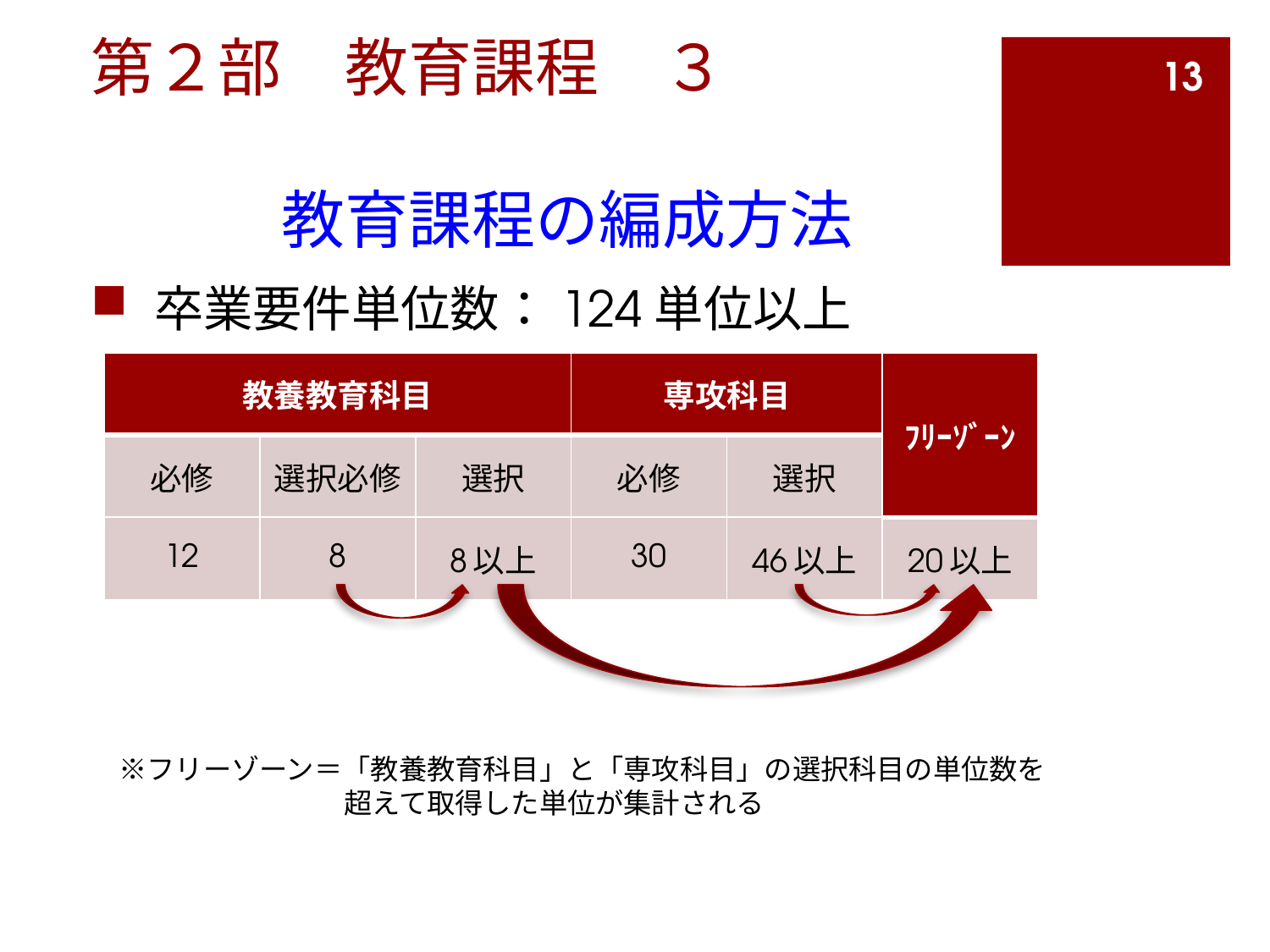

13
第２部　教育課程　３　　　　　　　　　　
　　　教育課程の編成方法
卒業要件単位数：124単位以上

　※フリーゾーン＝「教養教育科目」と「専攻科目」の選択科目の単位数を
　　　　　　　　　超えて取得した単位が集計される

| 教養教育科目 |  |  | 専攻科目 |  | ﾌﾘｰｿﾞｰﾝ |
| --- | --- | --- | --- | --- | --- |
| 必修 | 選択必修 | 選択 | 必修 | 選択 |  |
| 12 | 8 | 8以上 | 30 | 46以上 | 20以上 |